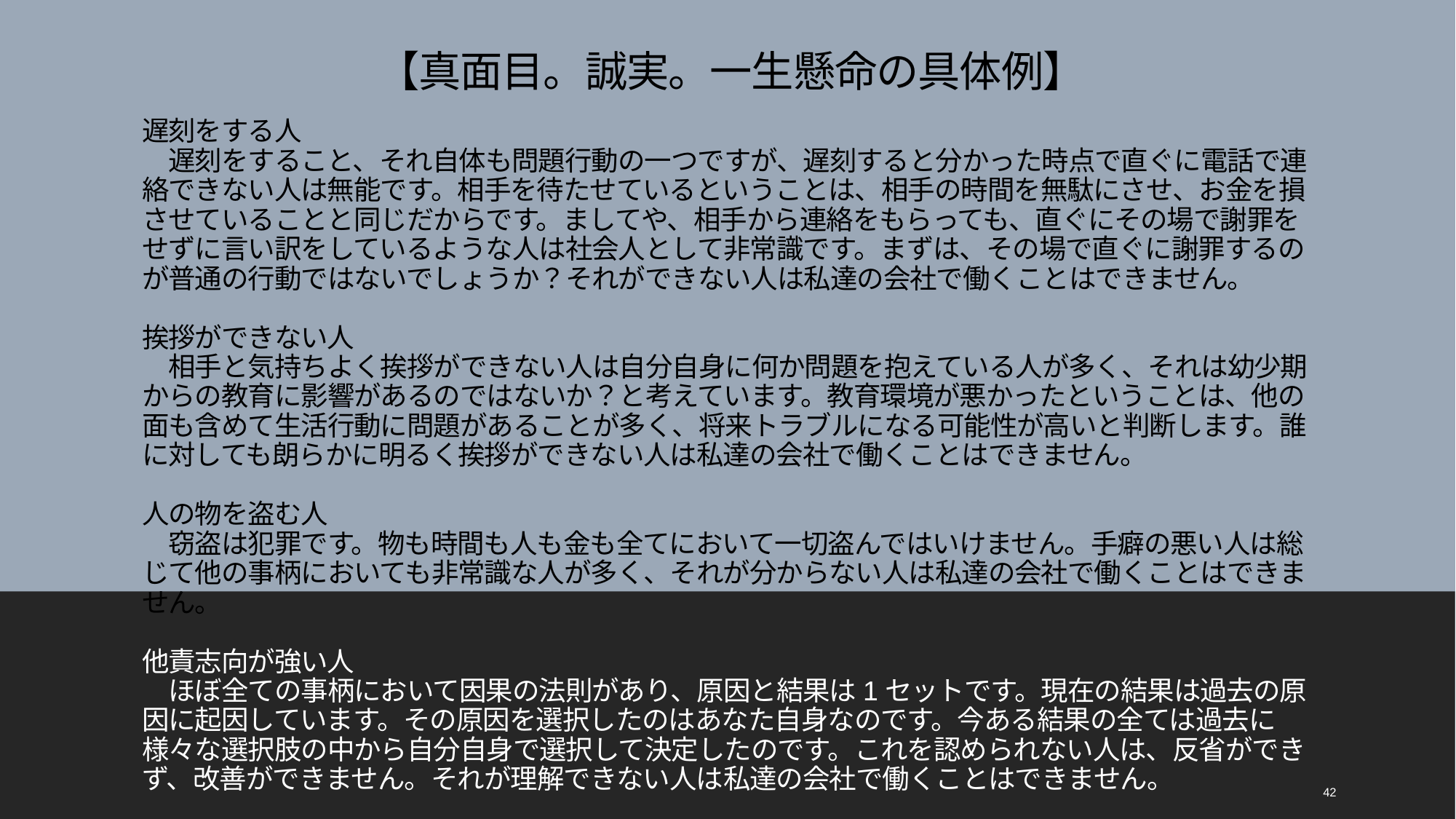

# 【真面目。誠実。一生懸命の具体例】
遅刻をする人
　遅刻をすること、それ自体も問題行動の一つですが、遅刻すると分かった時点で直ぐに電話で連絡できない人は無能です。相手を待たせているということは、相手の時間を無駄にさせ、お金を損させていることと同じだからです。ましてや、相手から連絡をもらっても、直ぐにその場で謝罪をせずに言い訳をしているような人は社会人として非常識です。まずは、その場で直ぐに謝罪するのが普通の行動ではないでしょうか？それができない人は私達の会社で働くことはできません。

挨拶ができない人
　相手と気持ちよく挨拶ができない人は自分自身に何か問題を抱えている人が多く、それは幼少期からの教育に影響があるのではないか？と考えています。教育環境が悪かったということは、他の面も含めて生活行動に問題があることが多く、将来トラブルになる可能性が高いと判断します。誰に対しても朗らかに明るく挨拶ができない人は私達の会社で働くことはできません。

人の物を盗む人
　窃盗は犯罪です。物も時間も人も金も全てにおいて一切盗んではいけません。手癖の悪い人は総じて他の事柄においても非常識な人が多く、それが分からない人は私達の会社で働くことはできません。

他責志向が強い人
　ほぼ全ての事柄において因果の法則があり、原因と結果は1セットです。現在の結果は過去の原因に起因しています。その原因を選択したのはあなた自身なのです。今ある結果の全ては過去に様々な選択肢の中から自分自身で選択して決定したのです。これを認められない人は、反省ができず、改善ができません。それが理解できない人は私達の会社で働くことはできません。

42